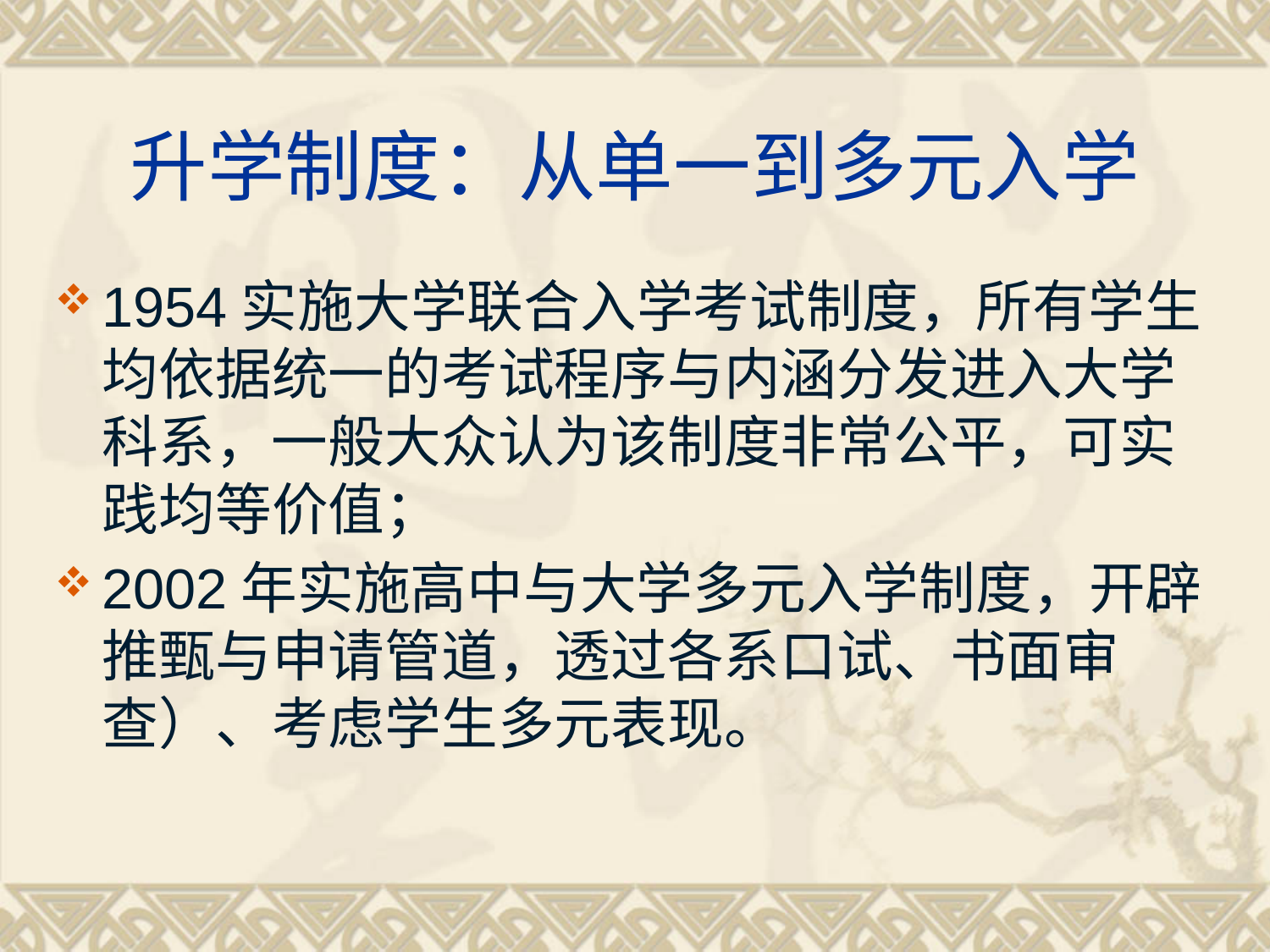

# 升学制度：从单一到多元入学
1954实施大学联合入学考试制度，所有学生均依据统一的考试程序与内涵分发进入大学科系，一般大众认为该制度非常公平，可实践均等价值；
2002年实施高中与大学多元入学制度，开辟推甄与申请管道，透过各系口试、书面审查）、考虑学生多元表现。